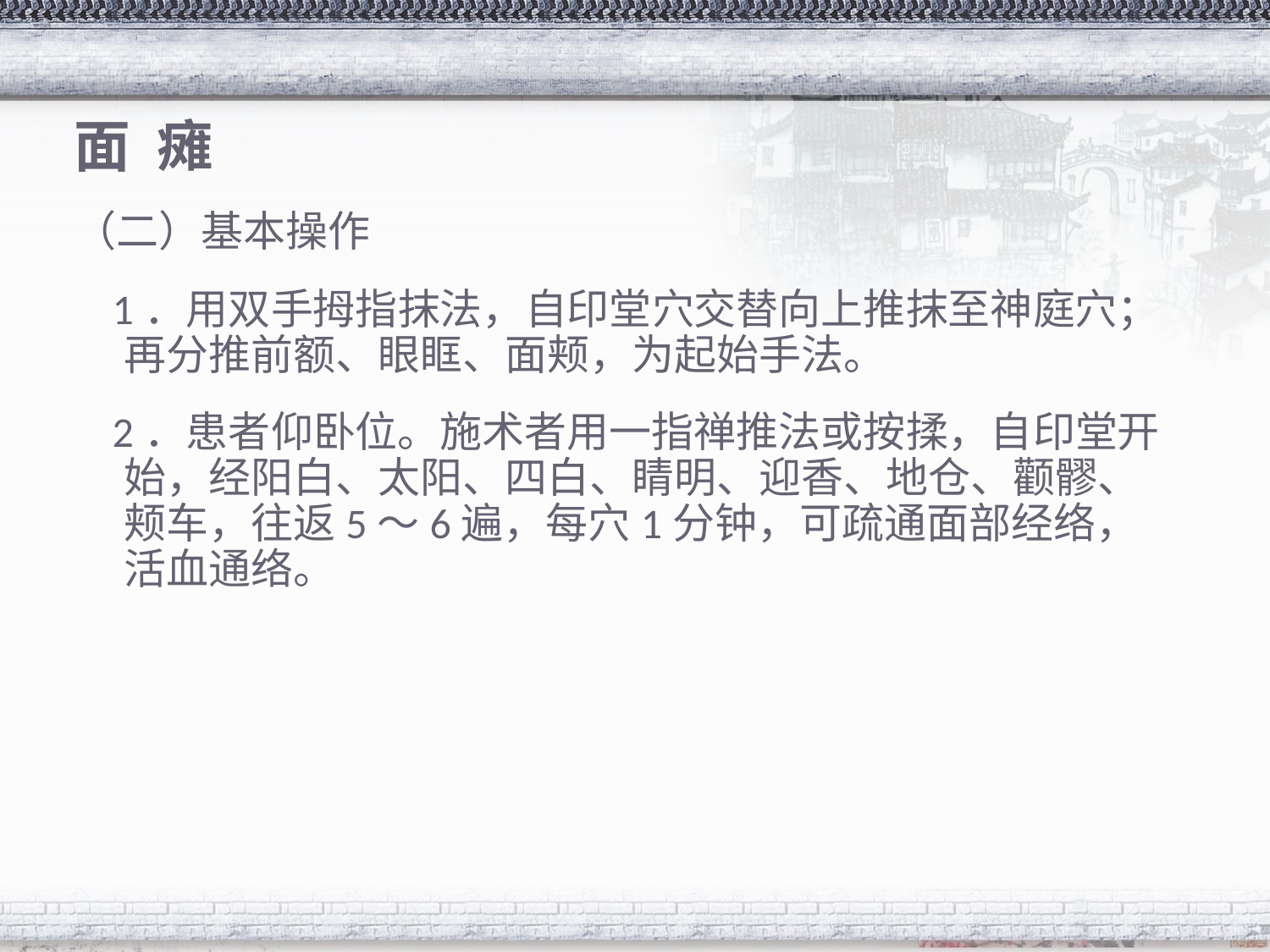

# 面  瘫
（二）基本操作
    1．用双手拇指抹法，自印堂穴交替向上推抹至神庭穴；再分推前额、眼眶、面颊，为起始手法。
    2．患者仰卧位。施术者用一指禅推法或按揉，自印堂开始，经阳白、太阳、四白、睛明、迎香、地仓、颧髎、颊车，往返5～6遍，每穴1分钟，可疏通面部经络，活血通络。